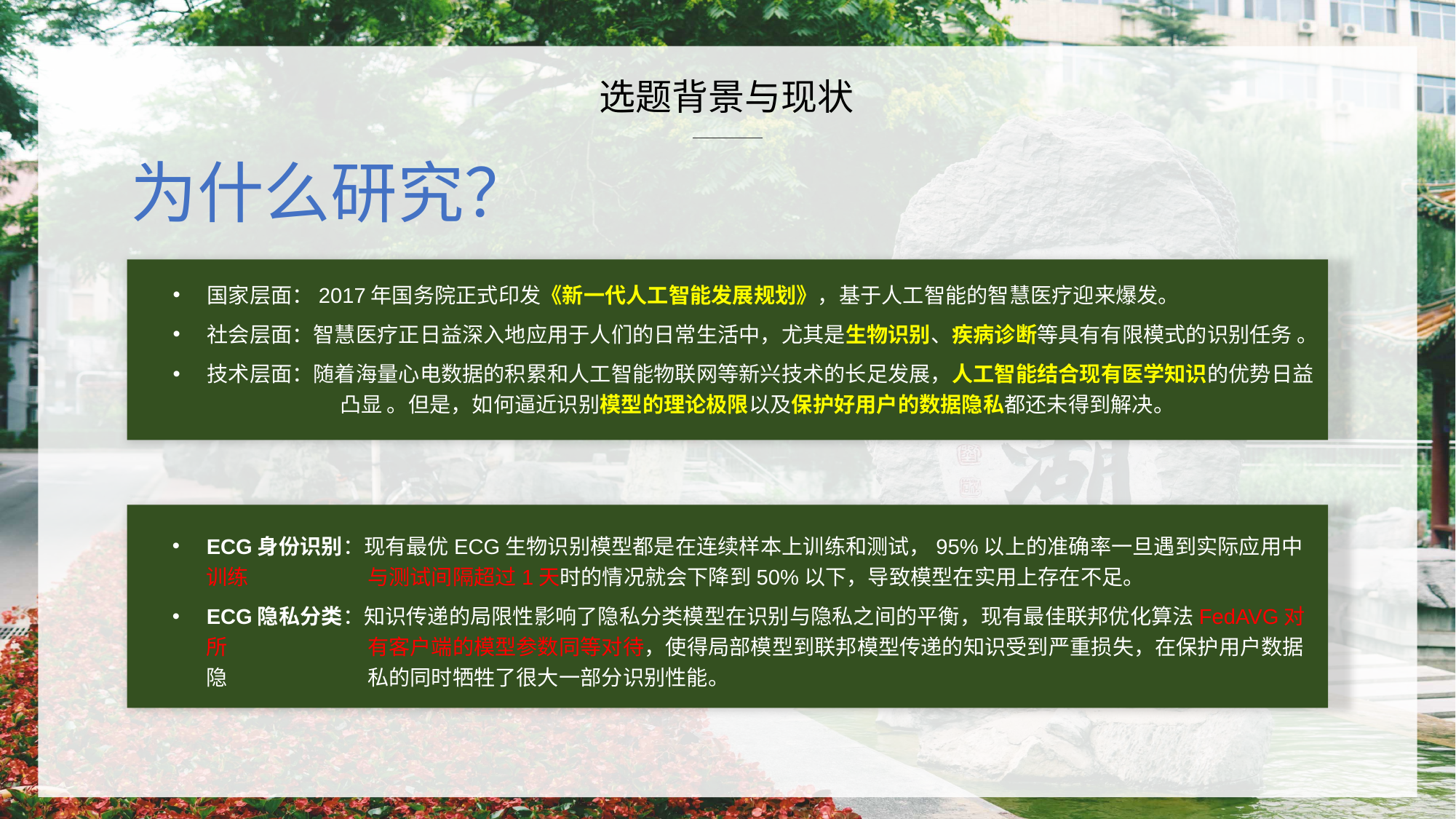

选题背景与现状
为什么研究？

国家层面：2017年国务院正式印发《新一代人工智能发展规划》，基于人工智能的智慧医疗迎来爆发。
社会层面：智慧医疗正日益深入地应用于人们的日常生活中，尤其是生物识别、疾病诊断等具有有限模式的识别任务 。
技术层面：随着海量心电数据的积累和人工智能物联网等新兴技术的长足发展，人工智能结合现有医学知识的优势日益 	     凸显 。但是，如何逼近识别模型的理论极限以及保护好用户的数据隐私都还未得到解决。

ECG身份识别：现有最优ECG生物识别模型都是在连续样本上训练和测试，95%以上的准确率一旦遇到实际应用中训练	           与测试间隔超过1天时的情况就会下降到50%以下，导致模型在实用上存在不足。
ECG隐私分类：知识传递的局限性影响了隐私分类模型在识别与隐私之间的平衡，现有最佳联邦优化算法FedAVG对所	           有客户端的模型参数同等对待，使得局部模型到联邦模型传递的知识受到严重损失，在保护用户数据隐	           私的同时牺牲了很大一部分识别性能。